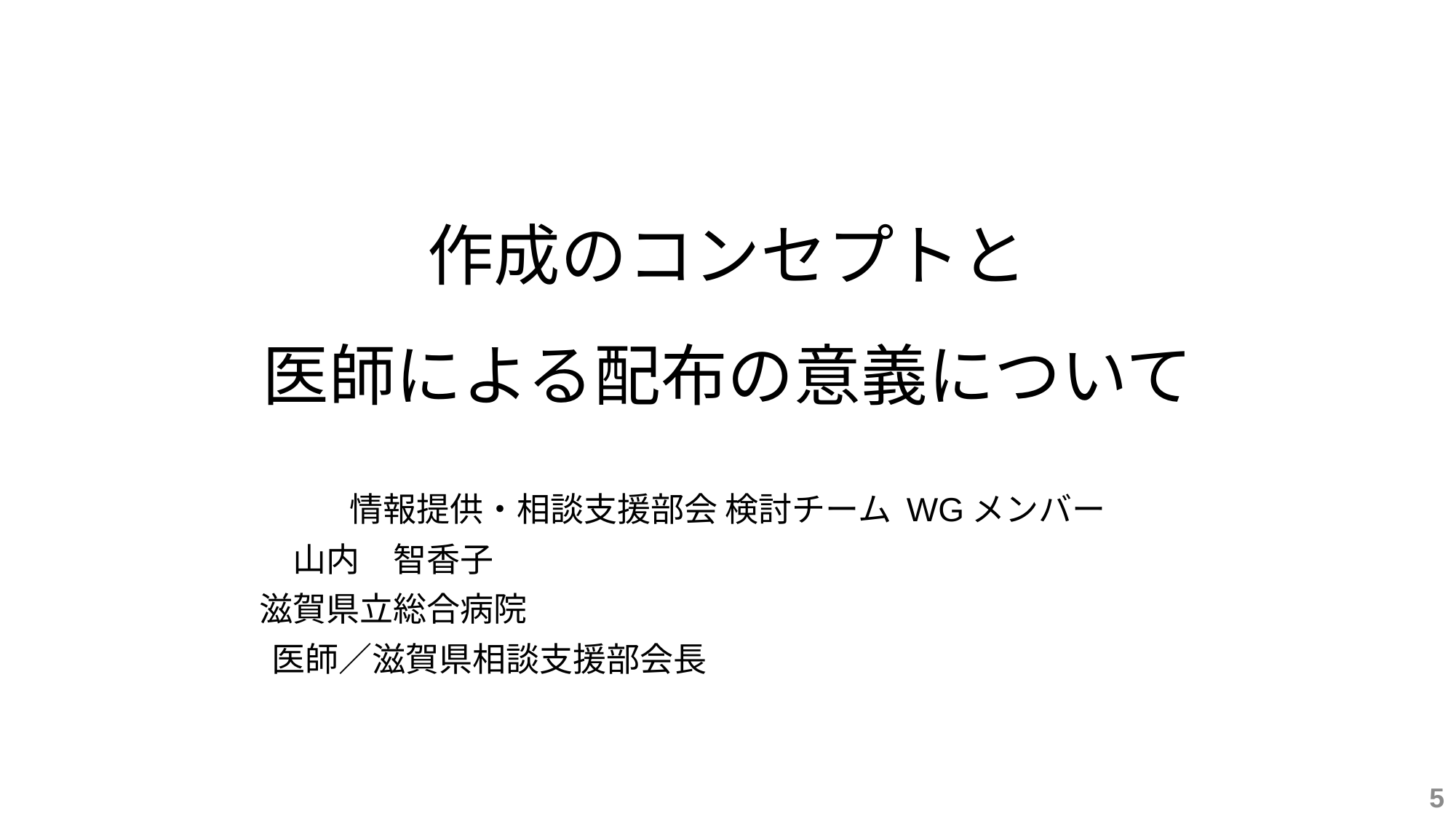

# 作成のコンセプトと 医師による配布の意義について
情報提供・相談支援部会 検討チーム WGメンバー
山内　智香子
滋賀県立総合病院
医師／滋賀県相談支援部会長

5